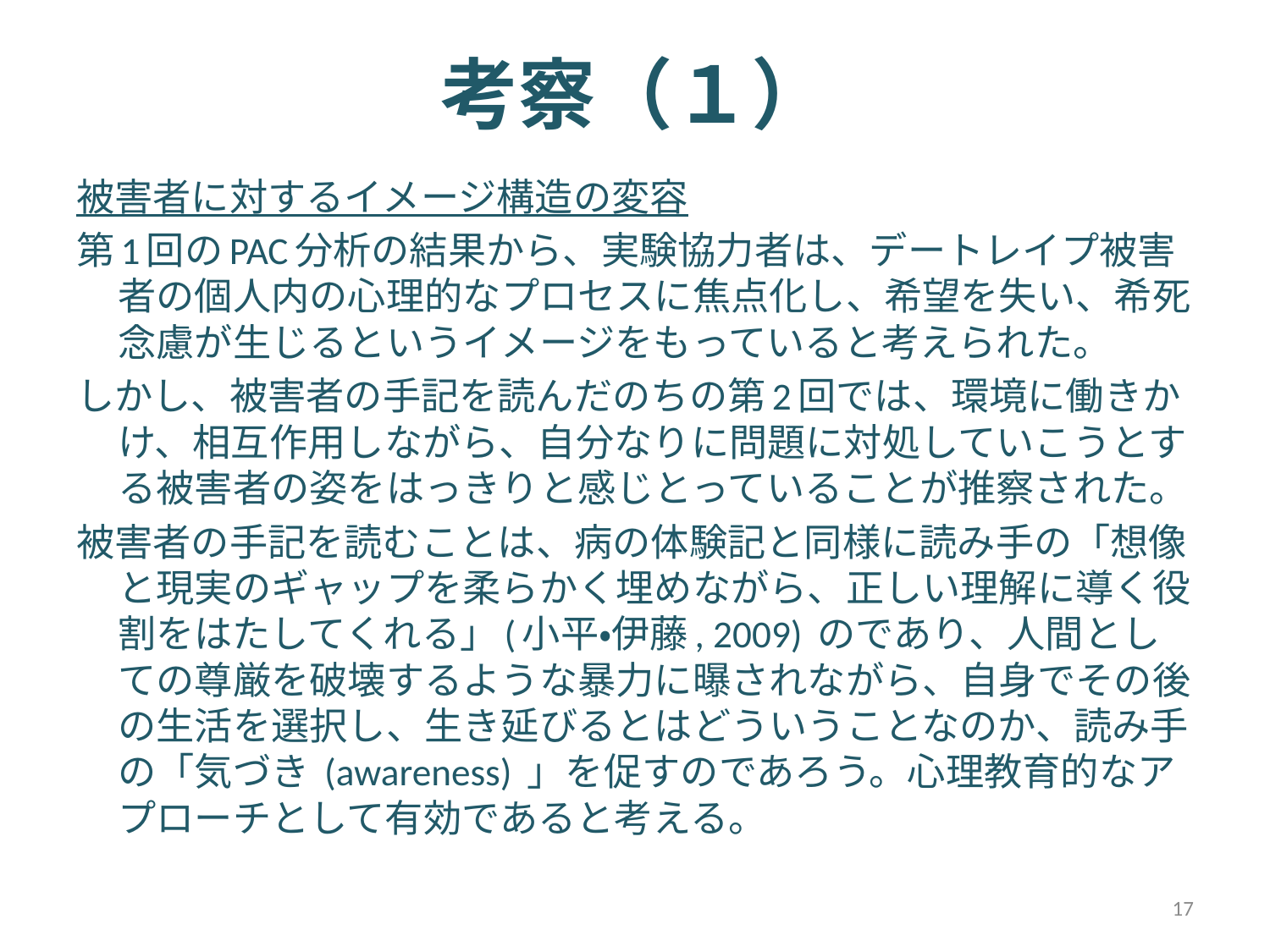

# 考察（１）
被害者に対するイメージ構造の変容
第1回のPAC分析の結果から、実験協力者は、デートレイプ被害者の個人内の心理的なプロセスに焦点化し、希望を失い、希死念慮が生じるというイメージをもっていると考えられた。
しかし、被害者の手記を読んだのちの第2回では、環境に働きかけ、相互作用しながら、自分なりに問題に対処していこうとする被害者の姿をはっきりと感じとっていることが推察された。
被害者の手記を読むことは、病の体験記と同様に読み手の「想像と現実のギャップを柔らかく埋めながら、正しい理解に導く役割をはたしてくれる」(小平・伊藤, 2009) のであり、人間としての尊厳を破壊するような暴力に曝されながら、自身でその後の生活を選択し、生き延びるとはどういうことなのか、読み手の「気づき (awareness) 」を促すのであろう。心理教育的なアプローチとして有効であると考える。
17